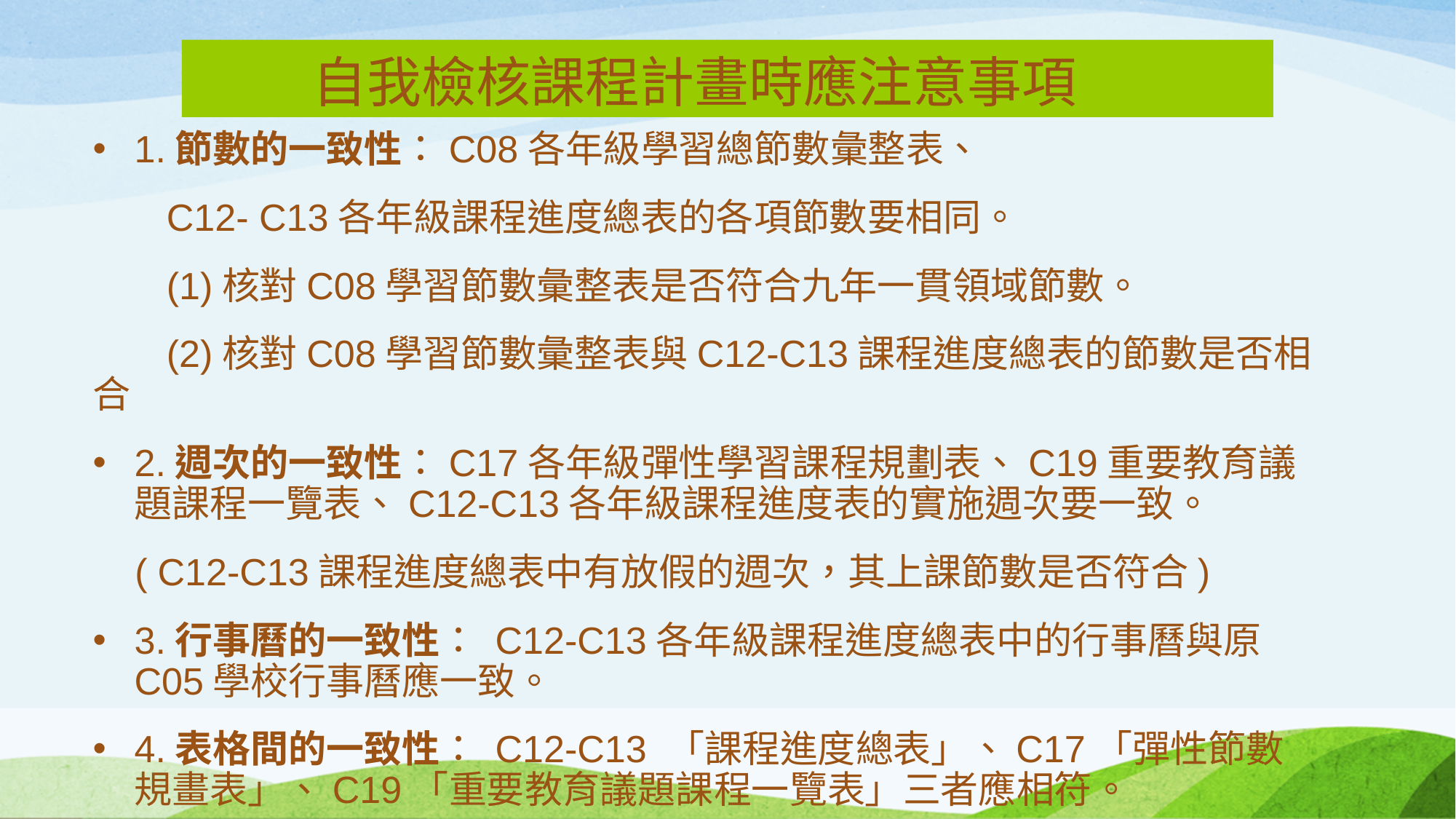

自我檢核課程計畫時應注意事項
1.節數的一致性：C08各年級學習總節數彙整表、
       C12- C13各年級課程進度總表的各項節數要相同。
       (1)核對C08學習節數彙整表是否符合九年一貫領域節數。
       (2)核對C08學習節數彙整表與C12-C13課程進度總表的節數是否相合
2.週次的一致性：C17各年級彈性學習課程規劃表、C19重要教育議題課程一覽表、C12-C13各年級課程進度表的實施週次要一致。
    ( C12-C13課程進度總表中有放假的週次，其上課節數是否符合)
3.行事曆的一致性： C12-C13各年級課程進度總表中的行事曆與原C05學校行事曆應一致。
4.表格間的一致性： C12-C13 「課程進度總表」、C17「彈性節數規畫表」、C19「重要教育議題課程一覽表」三者應相符。